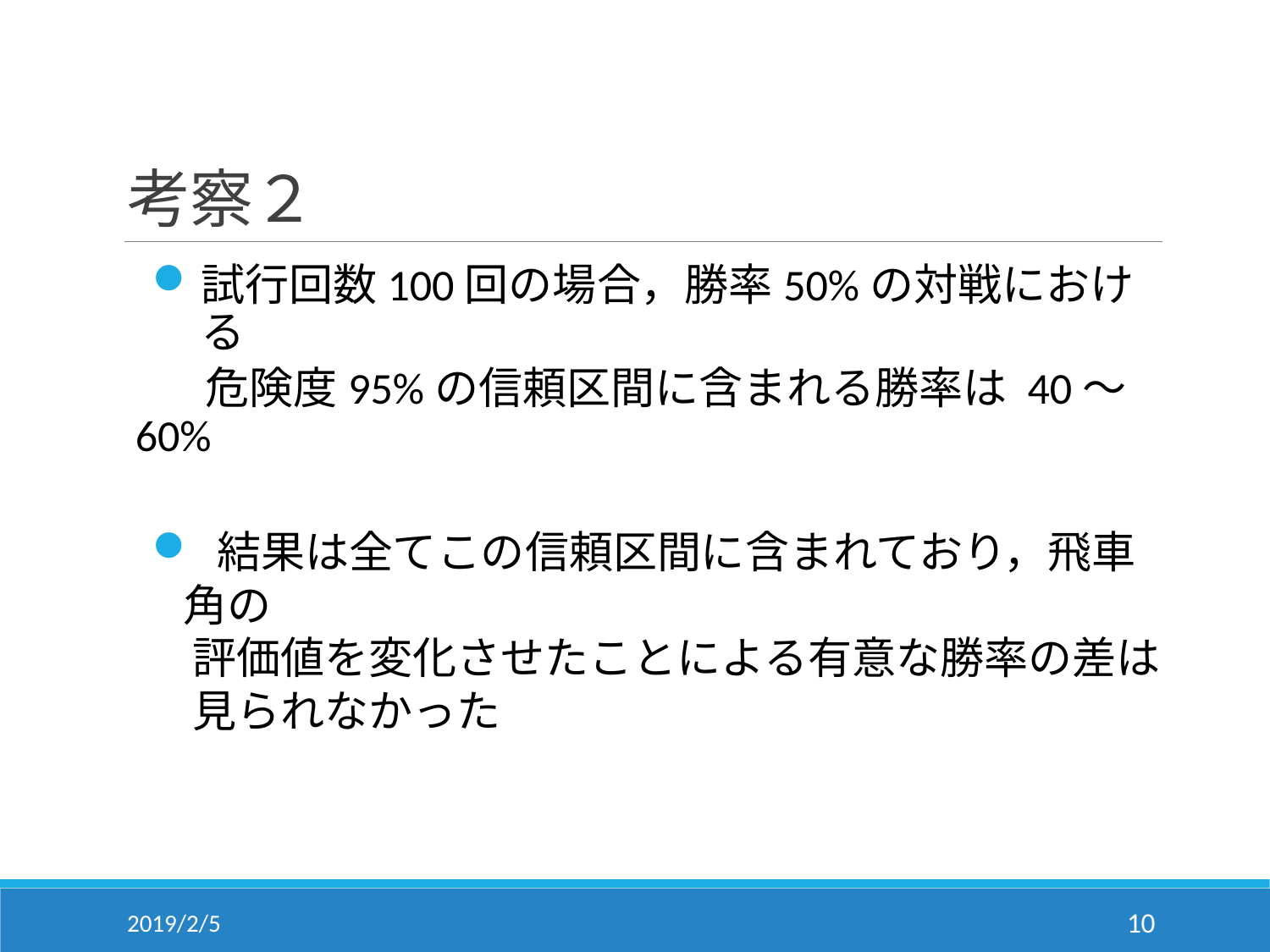

# 考察２
試行回数100回の場合，勝率50%の対戦における
      危険度95%の信頼区間に含まれる勝率は 40〜60%

 結果は全てこの信頼区間に含まれており，飛車角の
 評価値を変化させたことによる有意な勝率の差は
 見られなかった

2019/2/5
10